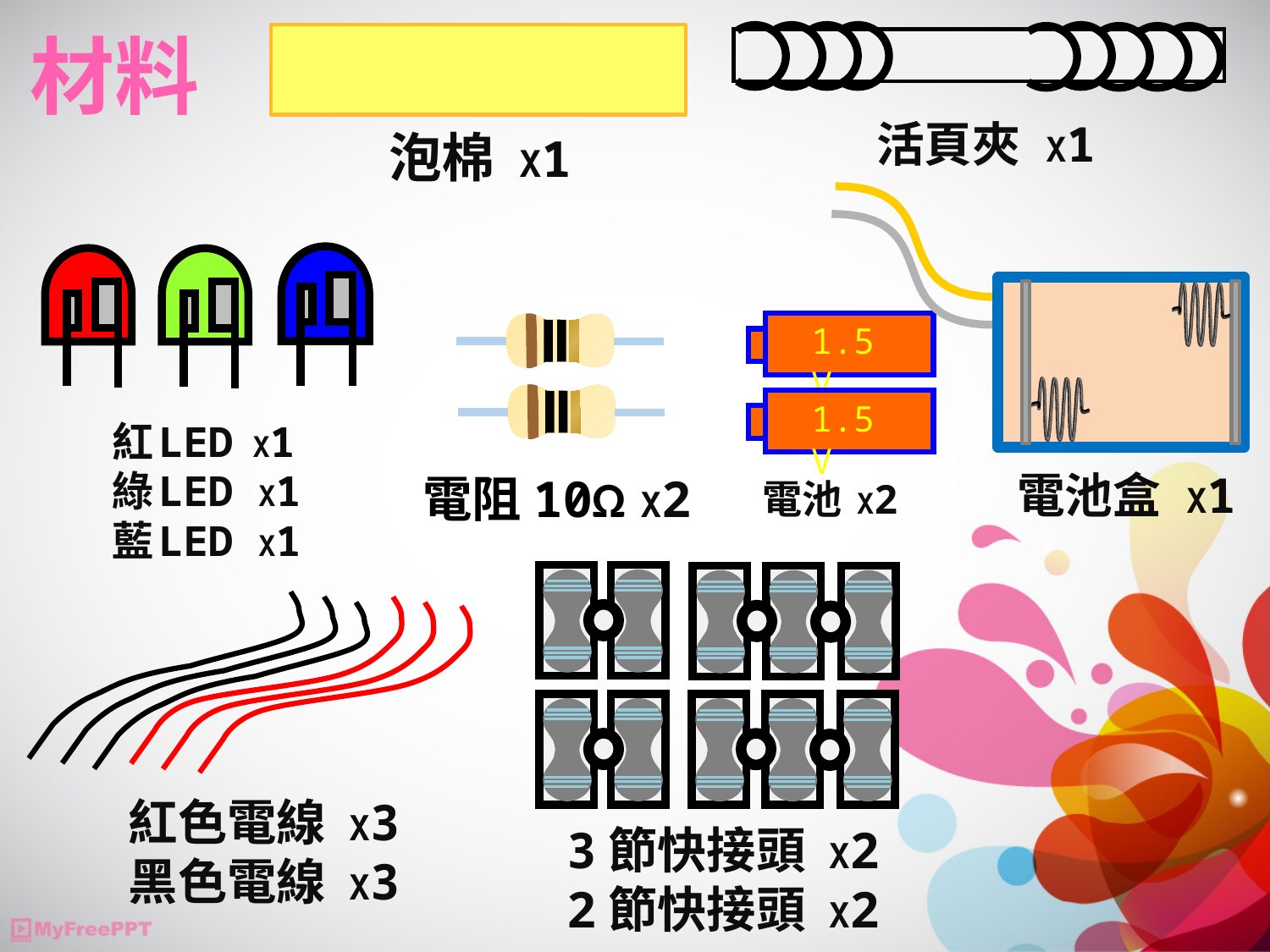

# 材料

活頁夾 X1

泡棉 X1

電池盒 X1

紅Led X1
綠Led X1
藍Led X1

電阻10Ω X2

1.5V

1.5V
電池 X2

3節快接頭 X2
2節快接頭 X2

紅色電線 X3
黑色電線 X3